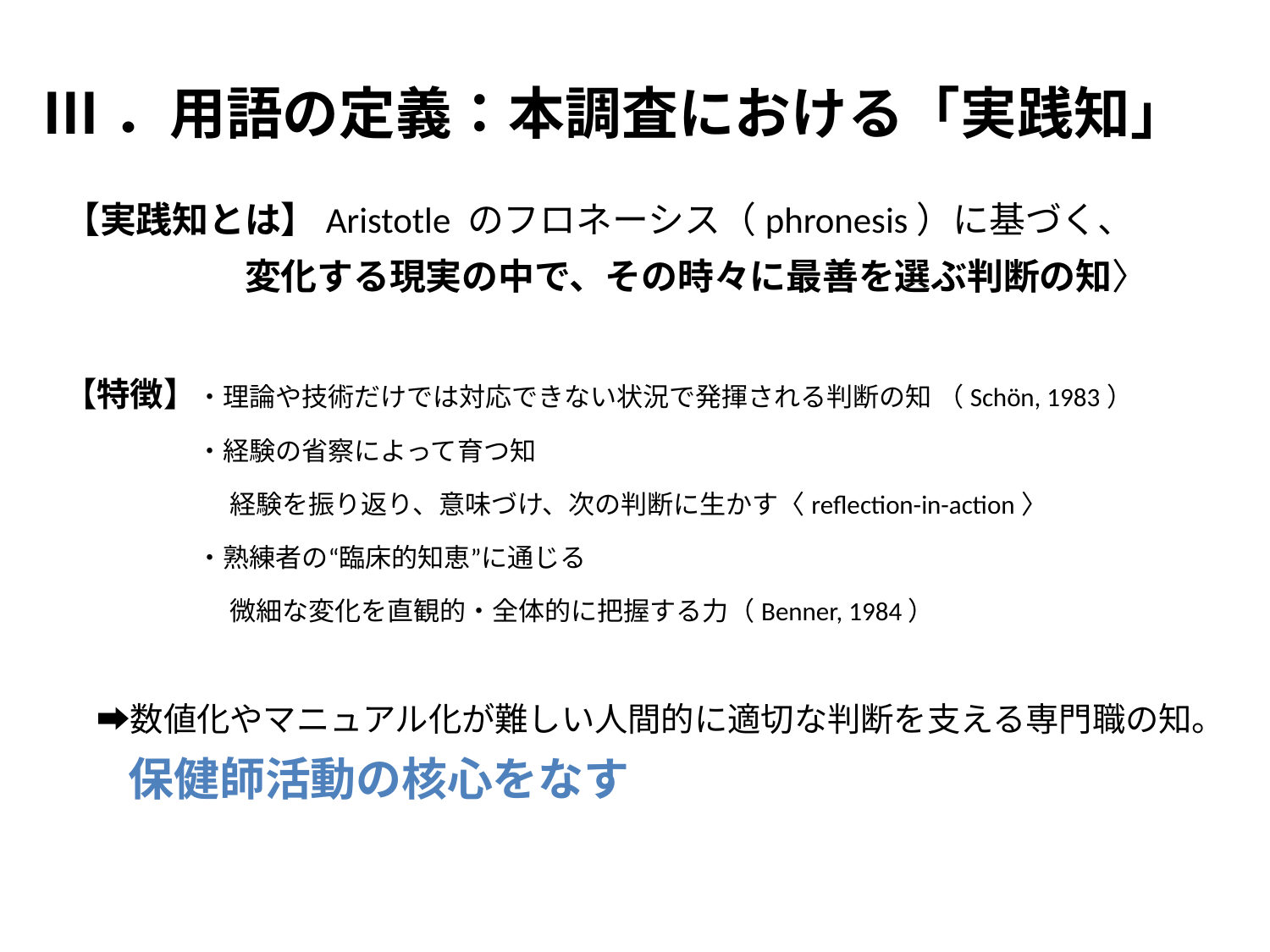

# Ⅲ．用語の定義：本調査における「実践知」
【実践知とは】Aristotle のフロネーシス（phronesis）に基づく、
　　　　　変化する現実の中で、その時々に最善を選ぶ判断の知〉

【特徴】・理論や技術だけでは対応できない状況で発揮される判断の知 （Schön, 1983）
　　　　・経験の省察によって育つ知
　　　　　経験を振り返り、意味づけ、次の判断に生かす〈reflection-in-action〉
　　　　・熟練者の“臨床的知恵”に通じる
　　　　　微細な変化を直観的・全体的に把握する力（Benner, 1984）

　➡数値化やマニュアル化が難しい人間的に適切な判断を支える専門職の知。
　　保健師活動の核心をなす